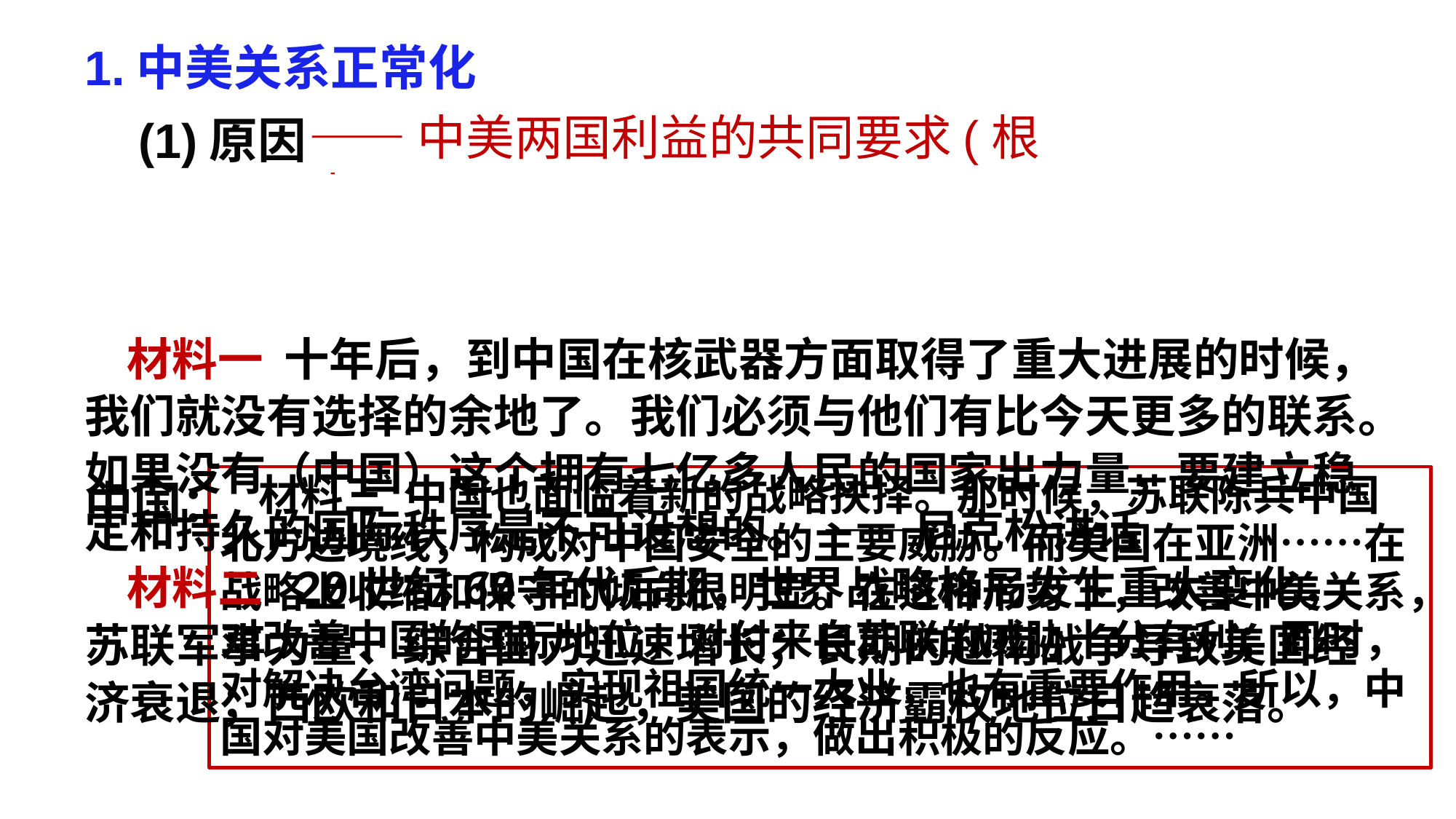

1.中美关系正常化
    (1)原因
美国：①中国综合国力的增强和国际地位的提高
                ②苏联实力的增强，美国与苏联争霸处于守势
                    ③西欧和日本的崛起，美国经济霸主地位动摇
                        ④美国孤立中国政策的失败
中国：
——中美两国利益的共同要求(根本)

   材料一  十年后，到中国在核武器方面取得了重大进展的时候，我们就没有选择的余地了。我们必须与他们有比今天更多的联系。如果没有（中国）这个拥有七亿多人民的国家出力量，要建立稳定和持久的国际秩序是不可设想的。 ——尼克松讲话
   材料二  20世纪60年代后期，世界战略格局发生重大变化，苏联军事力量、综合国力迅速增长；长期的越南战争导致美国经济衰退；西欧和日本的崛起，美国的经济霸权地位日趋衰落。
   材料三  中国也面临着新的战略抉择。那时候，苏联陈兵中国北方边境线，构成对中国安全的主要威胁。而美国在亚洲……在战略上收缩和保守的倾向很明显。在这种形势下，改善中美关系，对改善中国的国际地位，对付来自苏联的威胁十分有利；同时，对解决台湾问题，实现祖国统一大业，也有重要作用。所以，中国对美国改善中美关系的表示，做出积极的反应。……
①中苏关系恶化
   ②应对苏联威胁
       ③解决台湾问题，实现祖国统一